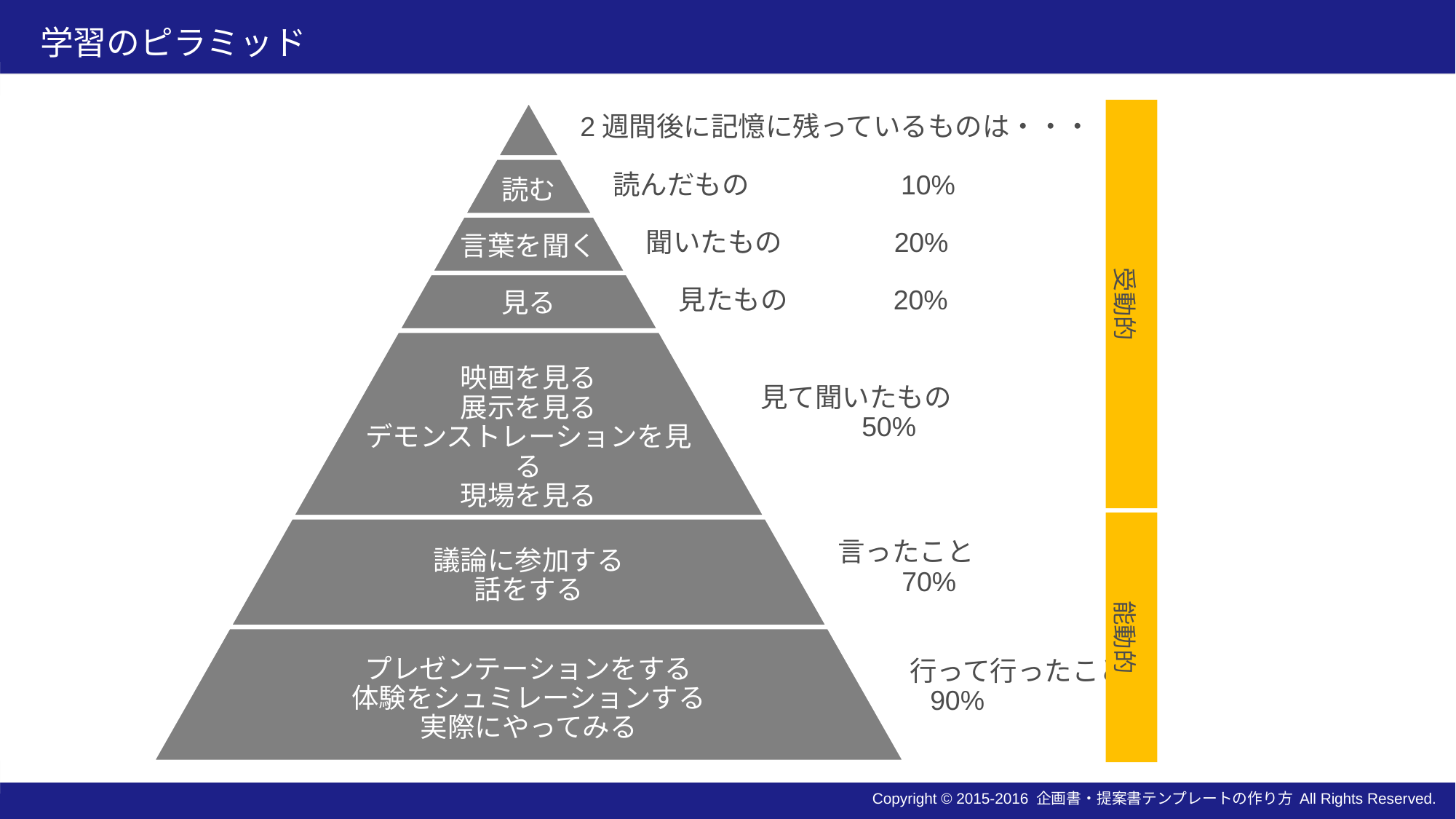

# 学習のピラミッド
2週間後に記憶に残っているものは・・・

読んだもの　                   10%
読む
聞いたもの                 20%
言葉を聞く
見たもの                20%
見る
見て聞いたもの
            50%
映画を見る
展示を見る
デモンストレーションを見る
現場を見る
言ったこと
      70%
議論に参加する
話をする
行って行ったこと
90%
プレゼンテーションをする
体験をシュミレーションする
実際にやってみる
受動的
能動的